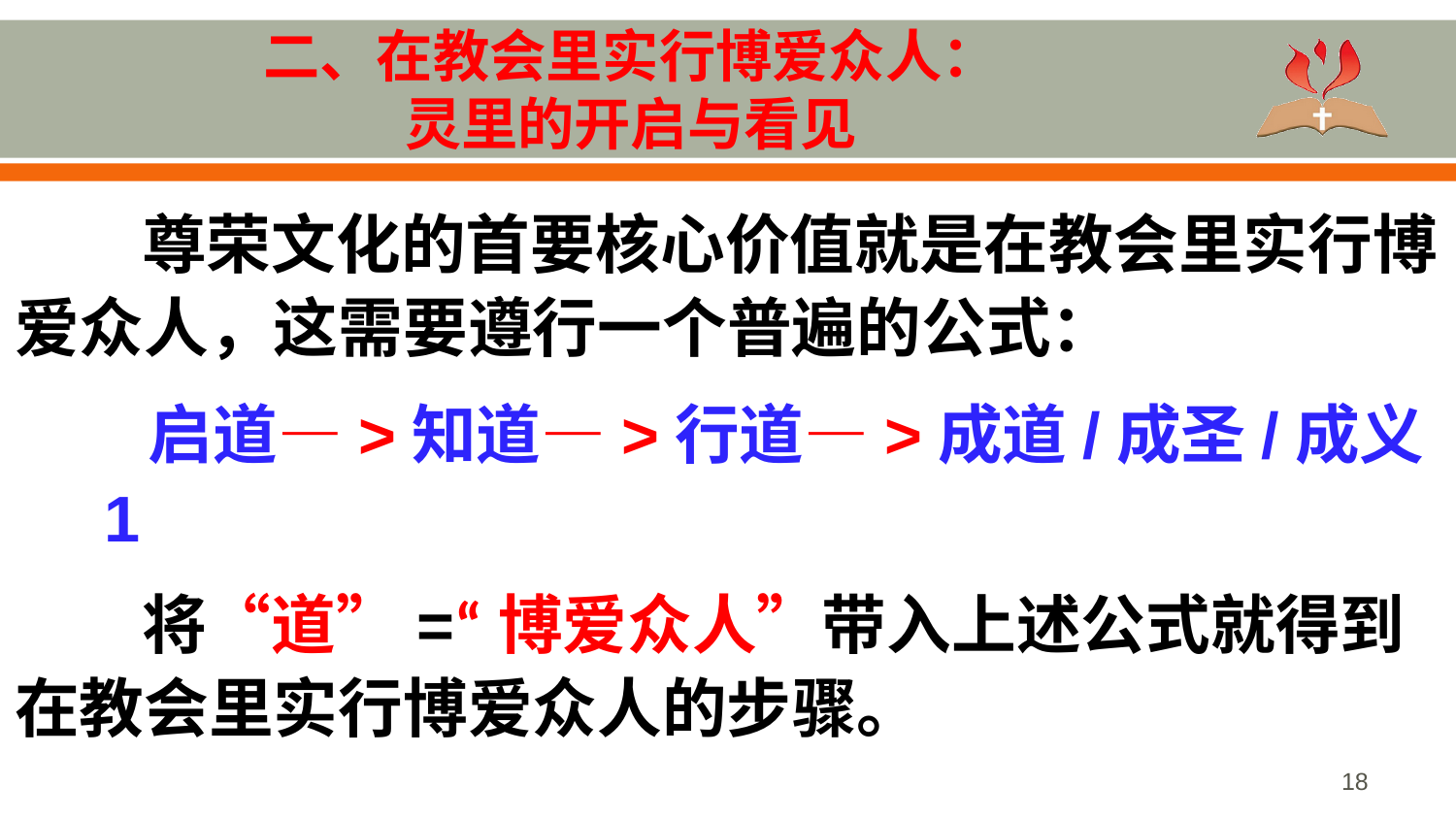

# 二、在教会里实行博爱众人： 灵里的开启与看见
尊荣文化的首要核心价值就是在教会里实行博爱众人，这需要遵行一个普遍的公式：
        启道—>知道—>行道—>成道/成圣/成义       1
将“道”=“博爱众人”带入上述公式就得到在教会里实行博爱众人的步骤。

18